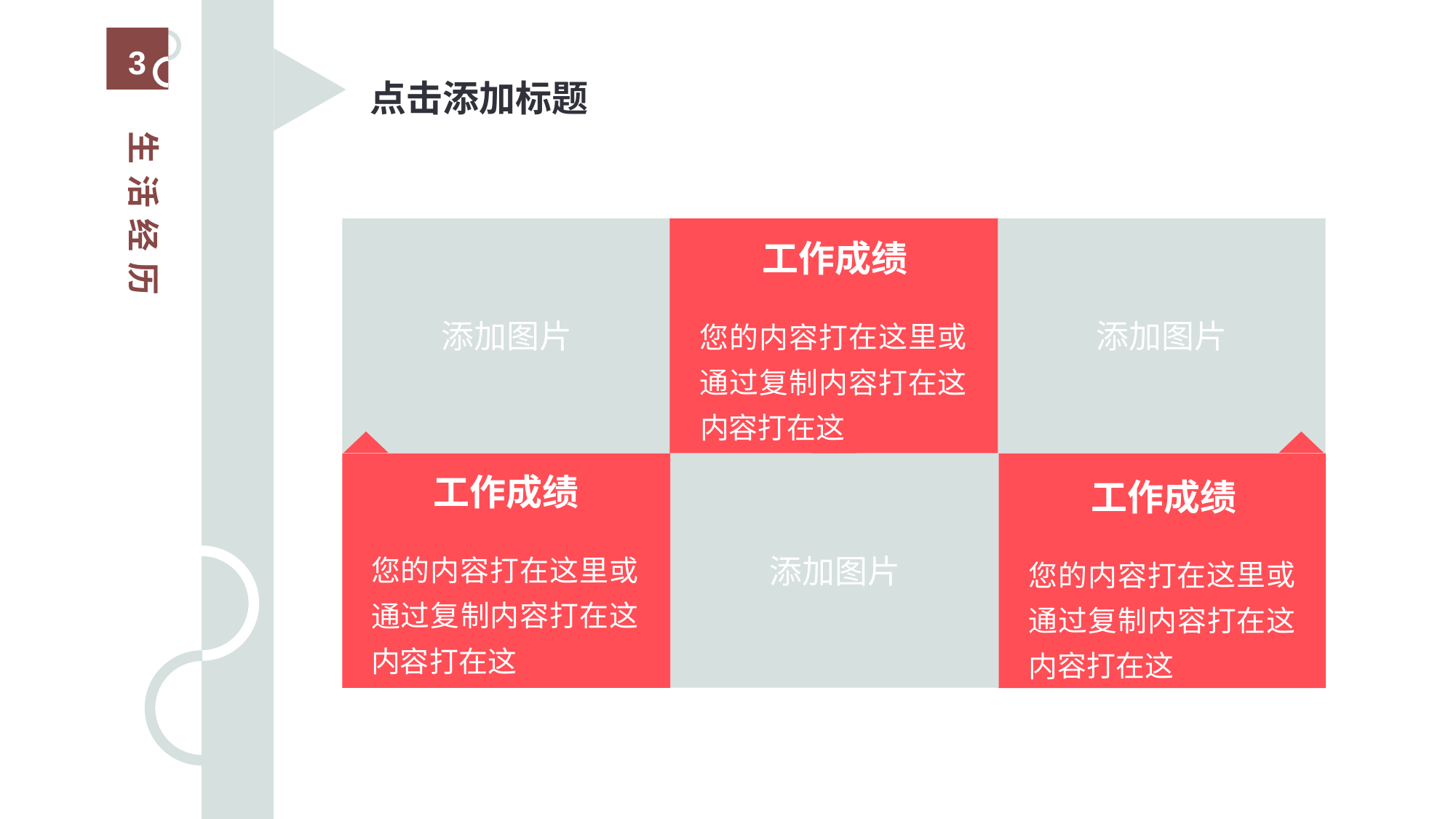

3

生活经历
点击添加标题

工作成绩
添加图片
添加图片

您的内容打在这里或通过复制内容打在这内容打在这

工作成绩

添加图片

工作成绩
您的内容打在这里或通过复制内容打在这内容打在这
您的内容打在这里或通过复制内容打在这内容打在这